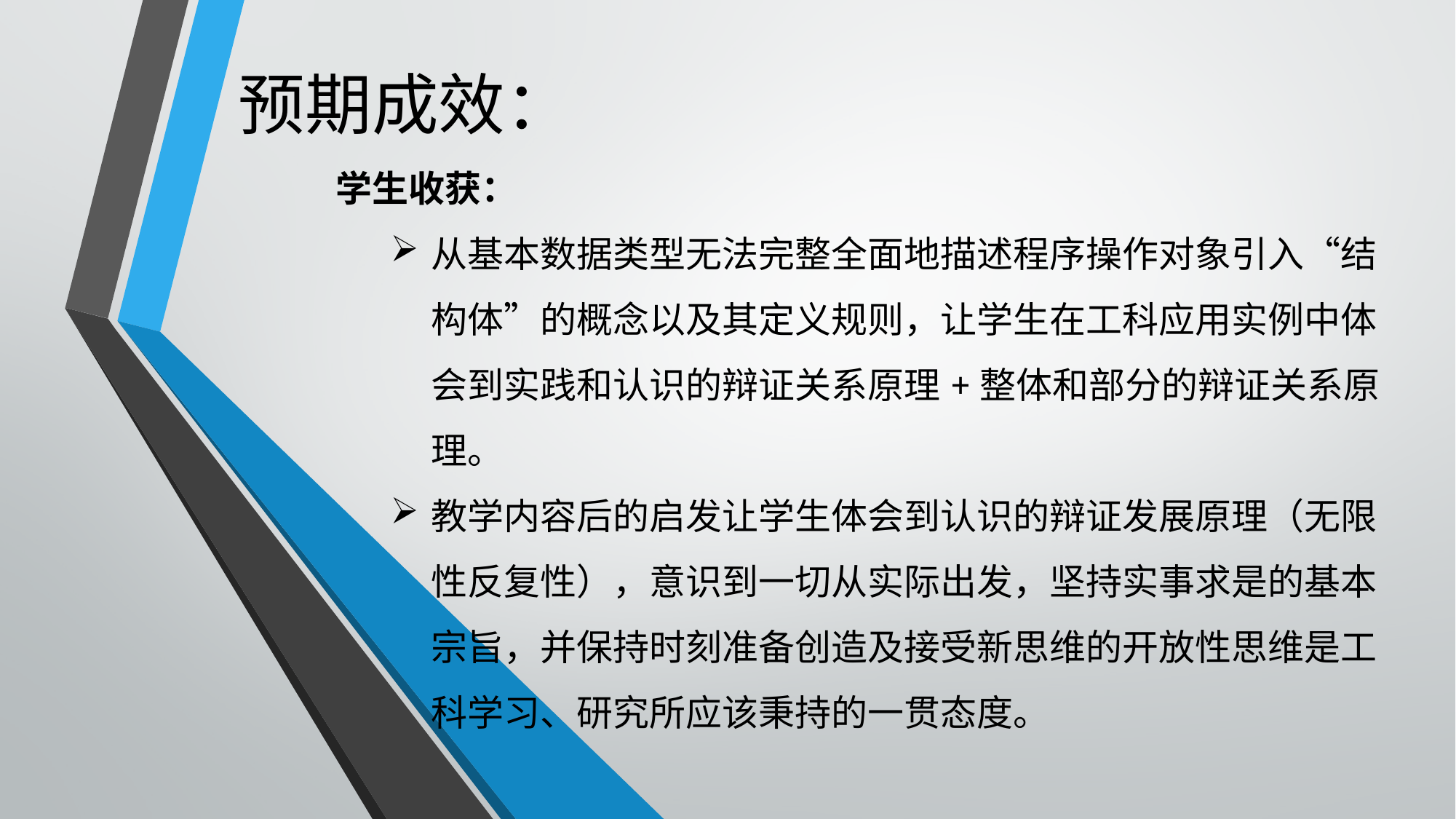

# 预期成效：
学生收获：
从基本数据类型无法完整全面地描述程序操作对象引入“结构体”的概念以及其定义规则，让学生在工科应用实例中体会到实践和认识的辩证关系原理+整体和部分的辩证关系原理。
教学内容后的启发让学生体会到认识的辩证发展原理（无限性反复性），意识到一切从实际出发，坚持实事求是的基本宗旨，并保持时刻准备创造及接受新思维的开放性思维是工科学习、研究所应该秉持的一贯态度。